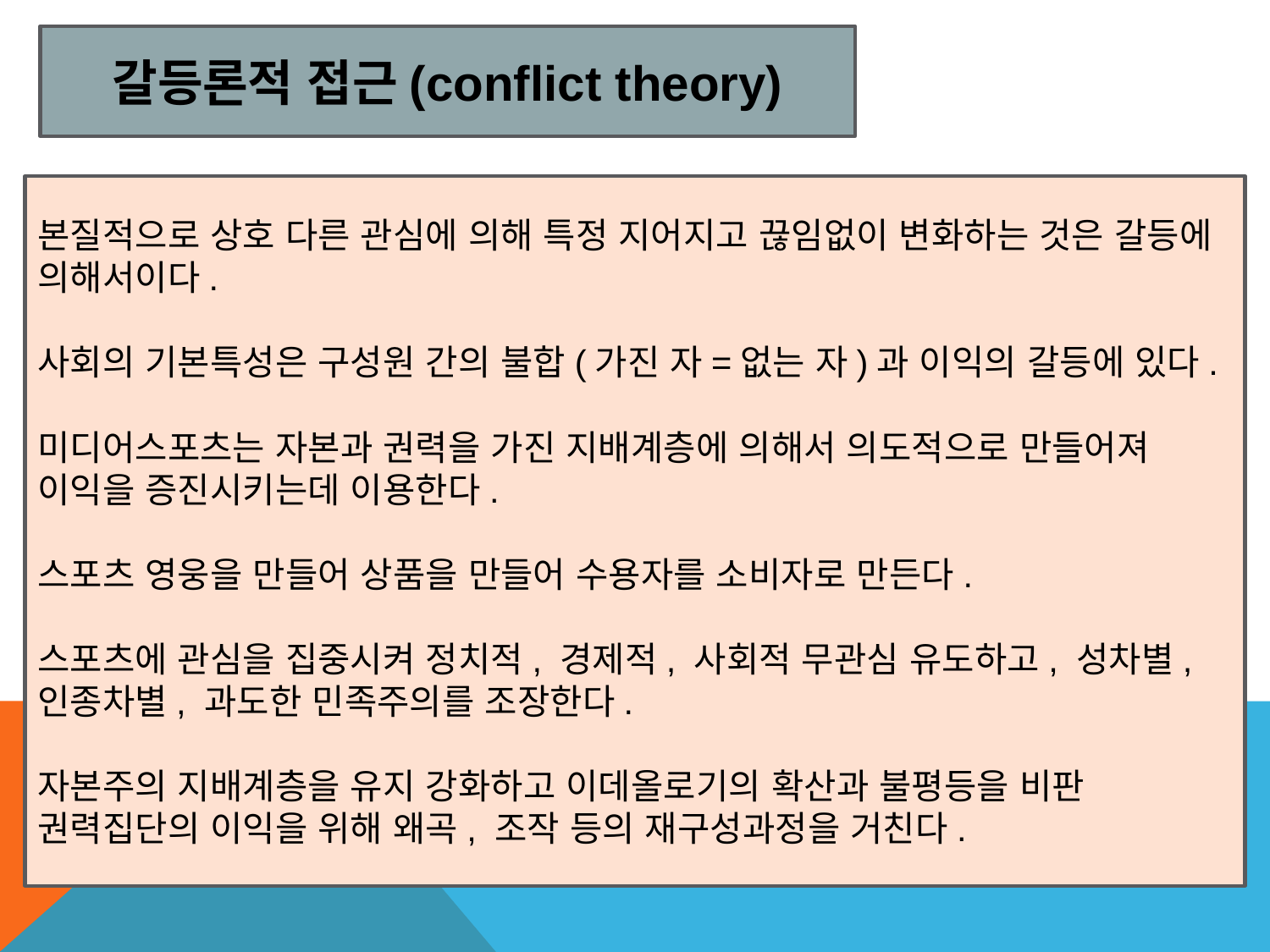

갈등론적 접근(conflict theory)
본질적으로 상호 다른 관심에 의해 특정 지어지고 끊임없이 변화하는 것은 갈등에 의해서이다.

사회의 기본특성은 구성원 간의 불합(가진 자=없는 자)과 이익의 갈등에 있다.

미디어스포츠는 자본과 권력을 가진 지배계층에 의해서 의도적으로 만들어져 이익을 증진시키는데 이용한다.

스포츠 영웅을 만들어 상품을 만들어 수용자를 소비자로 만든다.

스포츠에 관심을 집중시켜 정치적, 경제적, 사회적 무관심 유도하고, 성차별, 인종차별, 과도한 민족주의를 조장한다.

자본주의 지배계층을 유지 강화하고 이데올로기의 확산과 불평등을 비판
권력집단의 이익을 위해 왜곡, 조작 등의 재구성과정을 거친다.